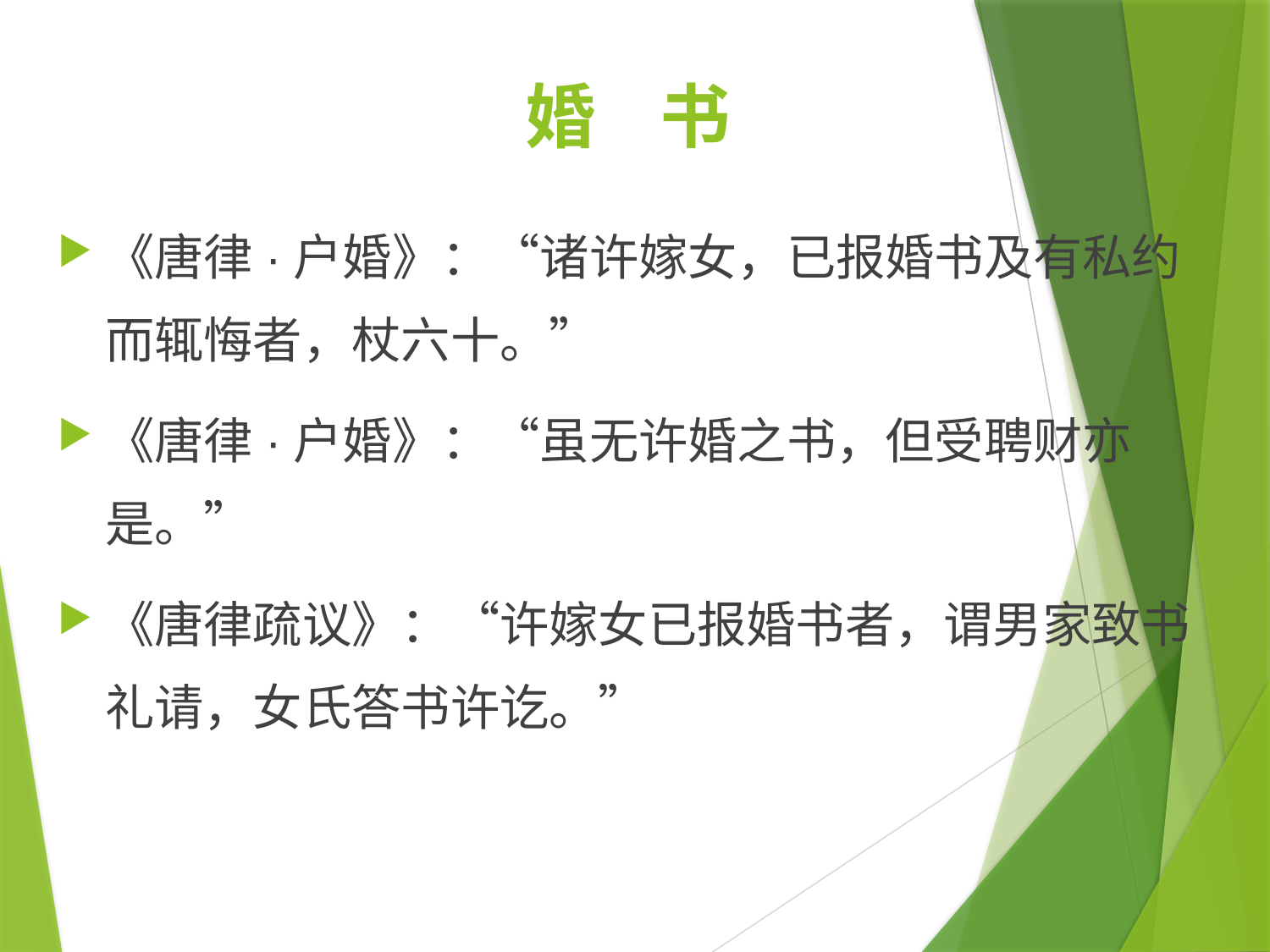

# 婚    书
《唐律·户婚》：“诸许嫁女，已报婚书及有私约而辄悔者，杖六十。”
《唐律·户婚》：“虽无许婚之书，但受聘财亦是。”
《唐律疏议》：“许嫁女已报婚书者，谓男家致书礼请，女氏答书许讫。”